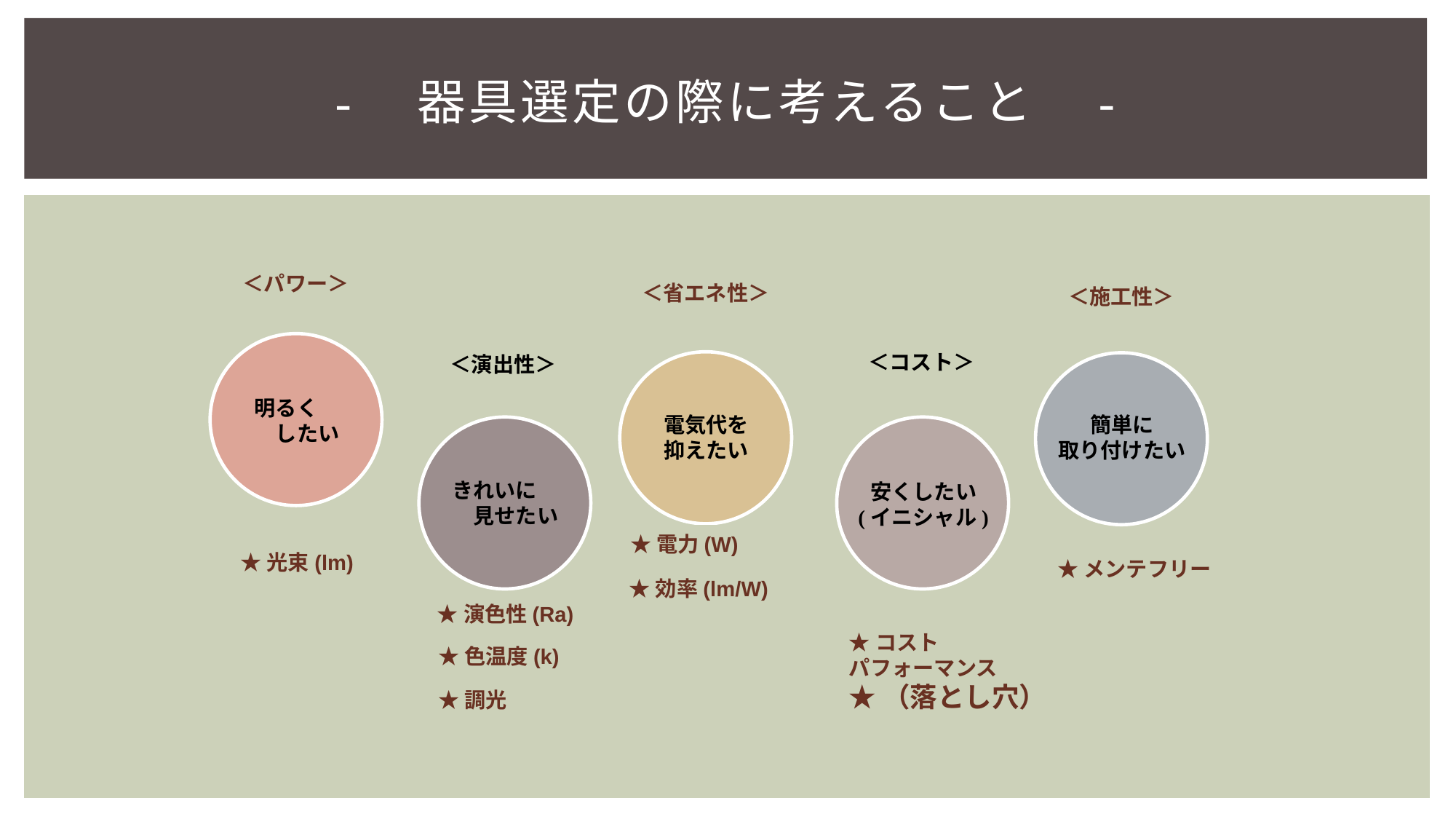

# -　器具選定の際に考えること　-
＜パワー＞
＜省エネ性＞
＜施工性＞

＜コスト＞
＜演出性＞

明るく
　したい
電気代を
抑えたい
簡単に
取り付けたい

きれいに
　見せたい
安くしたい
(イニシャル)
★電力(W)
★光束(lm)
★メンテフリー
★効率(lm/W)
★演色性(Ra)

★コスト
パフォーマンス
★（落とし穴）
★色温度(k)
★調光